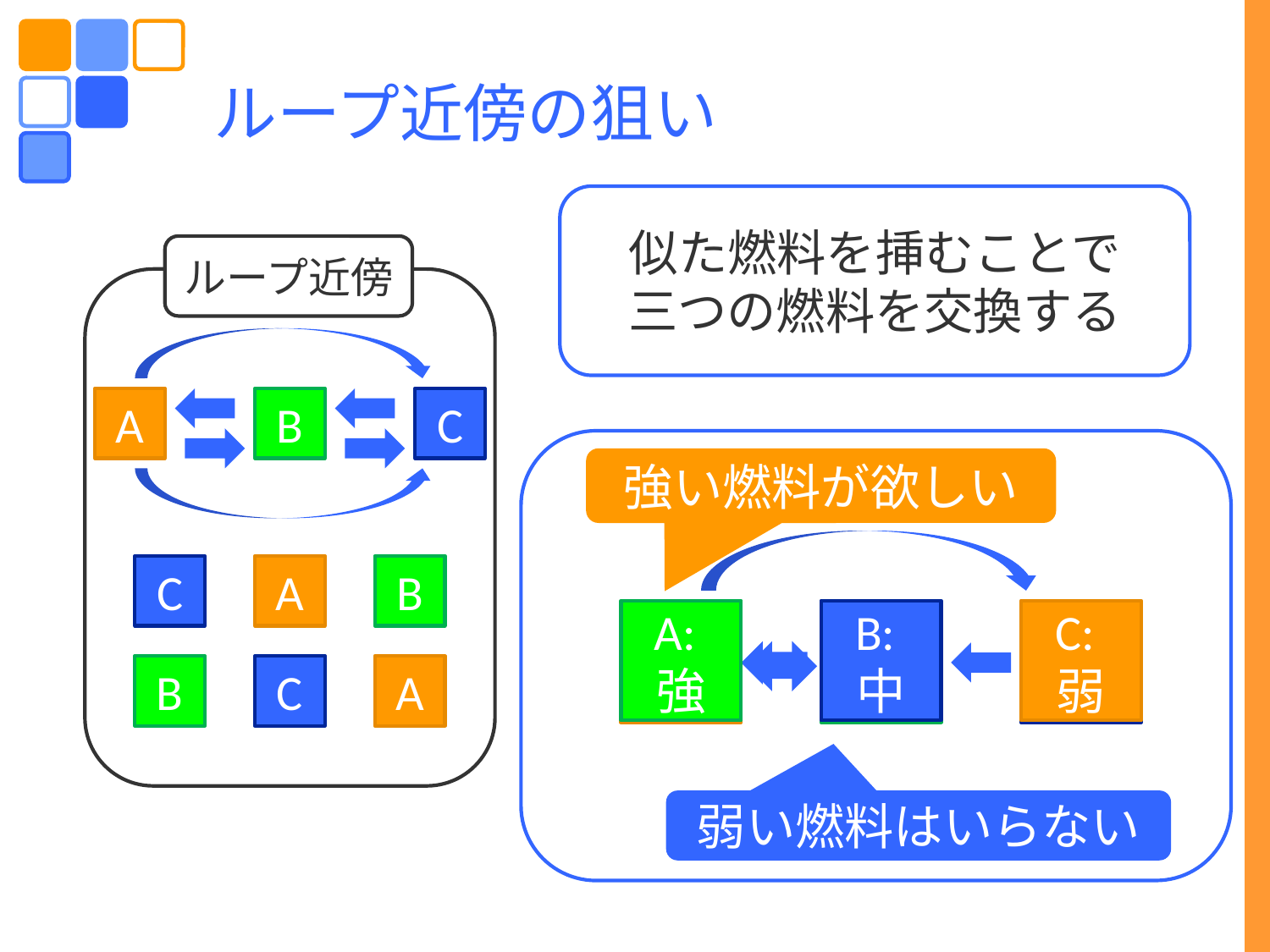

# ループ近傍の狙い
似た燃料を挿むことで
三つの燃料を交換する
ループ近傍

A

B
C

C
A
B
B
C
A

強い燃料が欲しい

A:強
B:中
C:弱
A:弱
B:強
C:中

弱い燃料はいらない